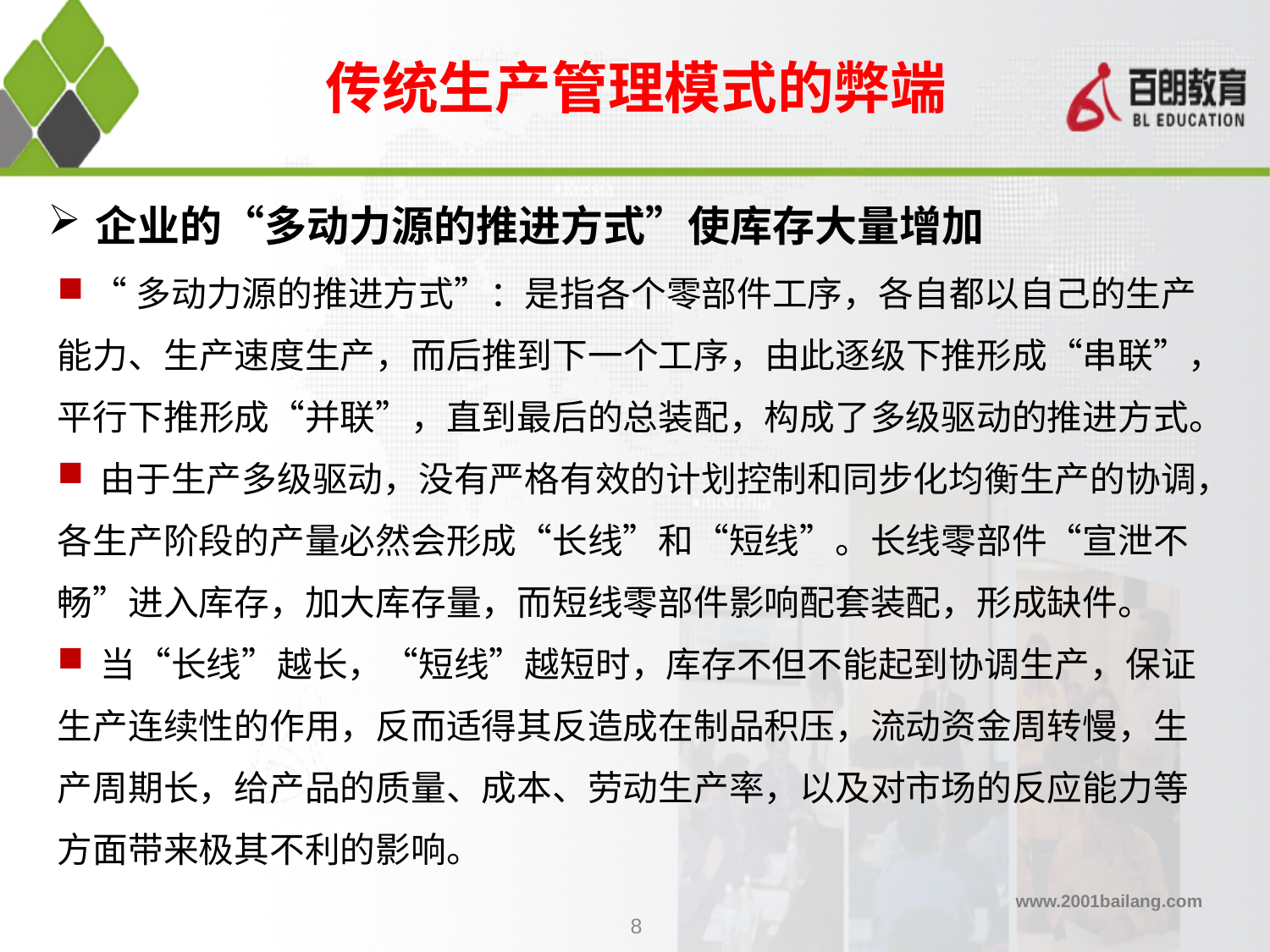

传统生产管理模式的弊端
企业的“多动力源的推进方式”使库存大量增加
 “多动力源的推进方式”：是指各个零部件工序，各自都以自己的生产能力、生产速度生产，而后推到下一个工序，由此逐级下推形成“串联”，平行下推形成“并联”，直到最后的总装配，构成了多级驱动的推进方式。
 由于生产多级驱动，没有严格有效的计划控制和同步化均衡生产的协调，各生产阶段的产量必然会形成“长线”和“短线”。长线零部件“宣泄不畅”进入库存，加大库存量，而短线零部件影响配套装配，形成缺件。
 当“长线”越长，“短线”越短时，库存不但不能起到协调生产，保证生产连续性的作用，反而适得其反造成在制品积压，流动资金周转慢，生产周期长，给产品的质量、成本、劳动生产率，以及对市场的反应能力等方面带来极其不利的影响。
8